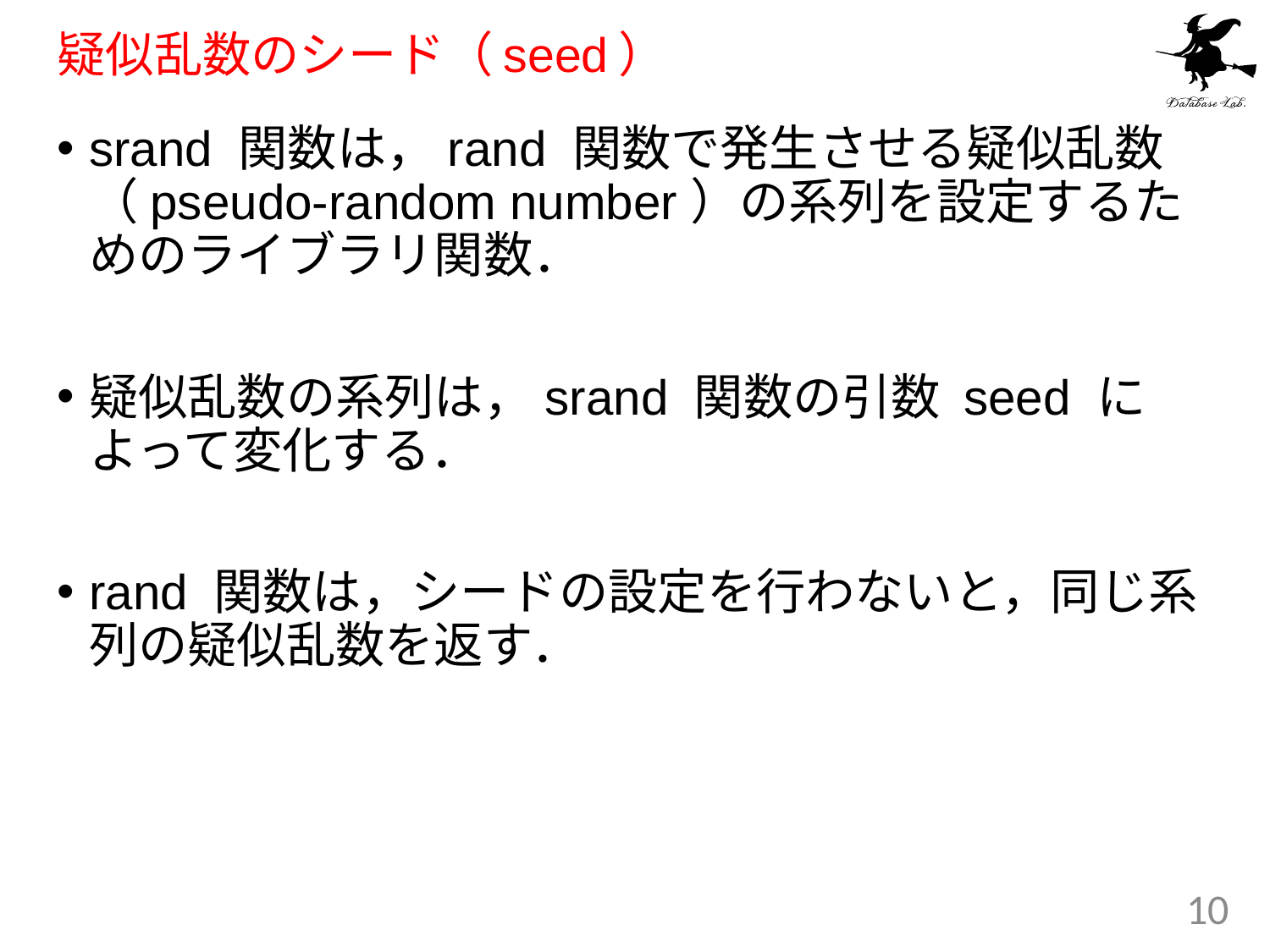

# 疑似乱数のシード（seed）
srand 関数は，rand 関数で発生させる疑似乱数（pseudo-random number）の系列を設定するためのライブラリ関数．

疑似乱数の系列は，srand 関数の引数 seed によって変化する．

rand 関数は，シードの設定を行わないと，同じ系列の疑似乱数を返す．

10